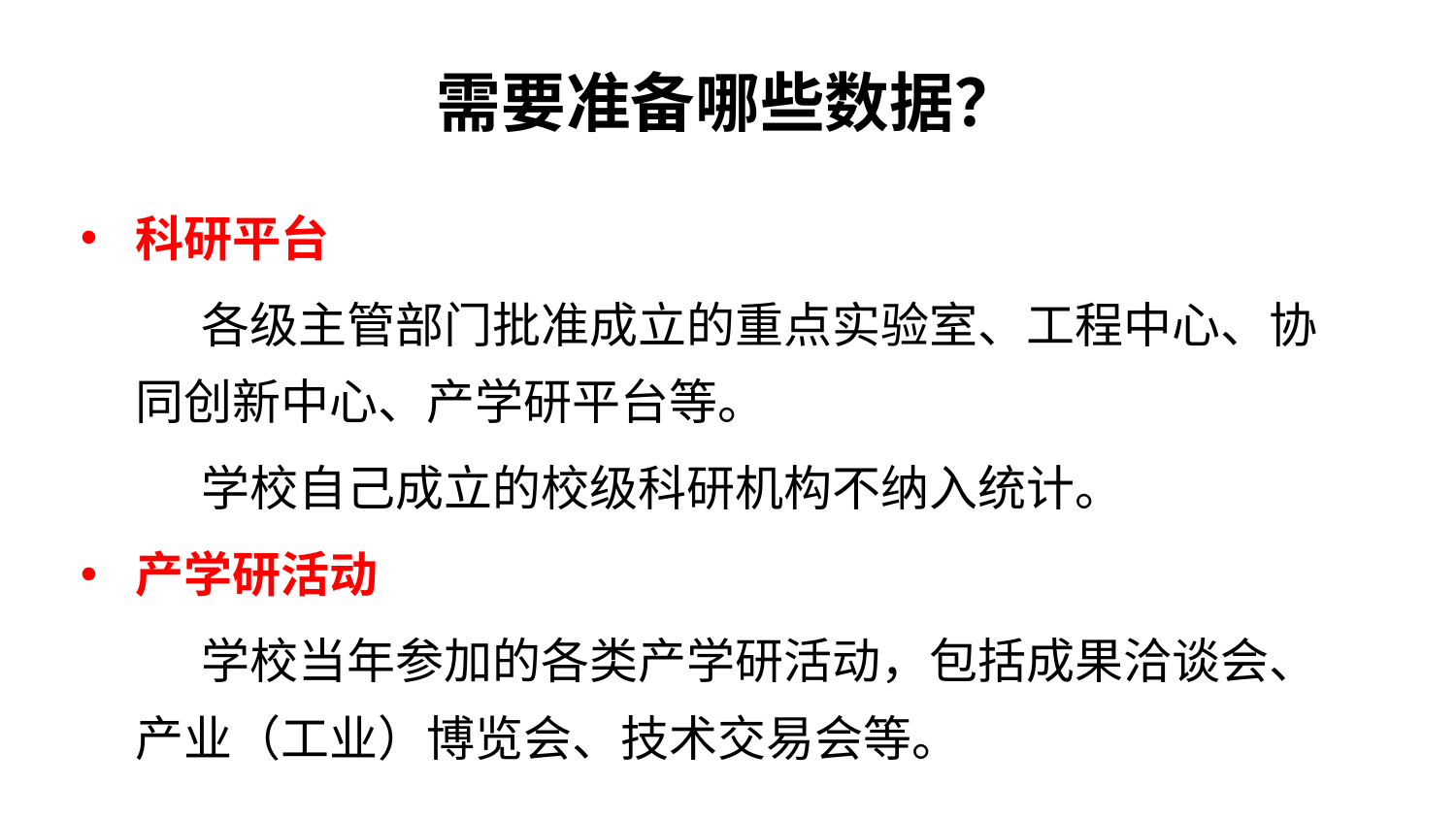

# 需要准备哪些数据？
科研平台
          各级主管部门批准成立的重点实验室、工程中心、协同创新中心、产学研平台等。
          学校自己成立的校级科研机构不纳入统计。
产学研活动
          学校当年参加的各类产学研活动，包括成果洽谈会、产业（工业）博览会、技术交易会等。